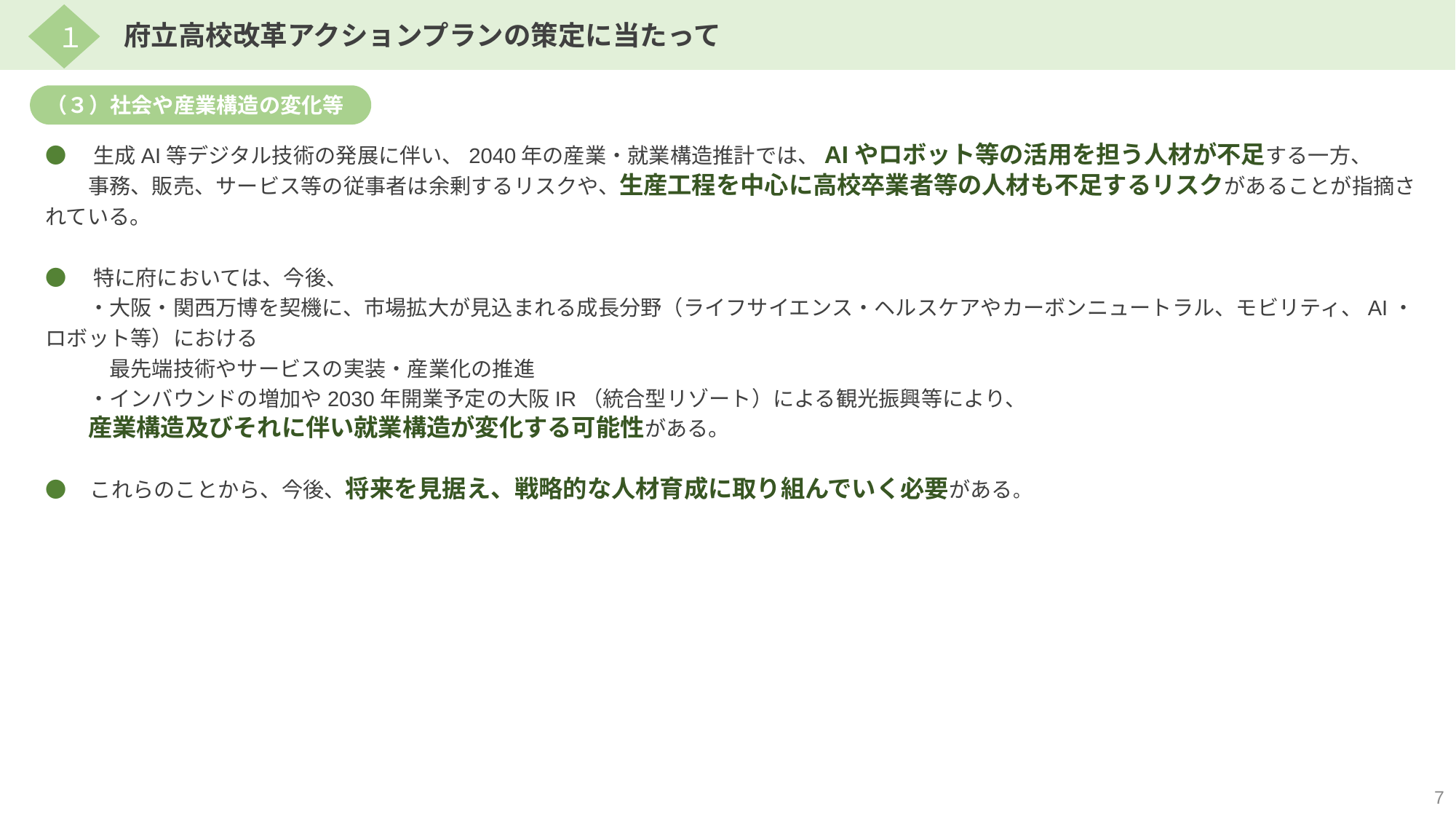

１
府立高校改革アクションプランの策定に当たって
（３）社会や産業構造の変化等
●　生成AI等デジタル技術の発展に伴い、2040年の産業・就業構造推計では、AIやロボット等の活用を担う人材が不足する一方、
　　事務、販売、サービス等の従事者は余剰するリスクや、生産工程を中心に高校卒業者等の人材も不足するリスクがあることが指摘されている。

●　特に府においては、今後、
　　・大阪・関西万博を契機に、市場拡大が見込まれる成長分野（ライフサイエンス・ヘルスケアやカーボンニュートラル、モビリティ、AI・ロボット等）における
　　　最先端技術やサービスの実装・産業化の推進
　　・インバウンドの増加や2030年開業予定の大阪IR（統合型リゾート）による観光振興等により、
　　産業構造及びそれに伴い就業構造が変化する可能性がある。

●　これらのことから、今後、将来を見据え、戦略的な人材育成に取り組んでいく必要がある。
7